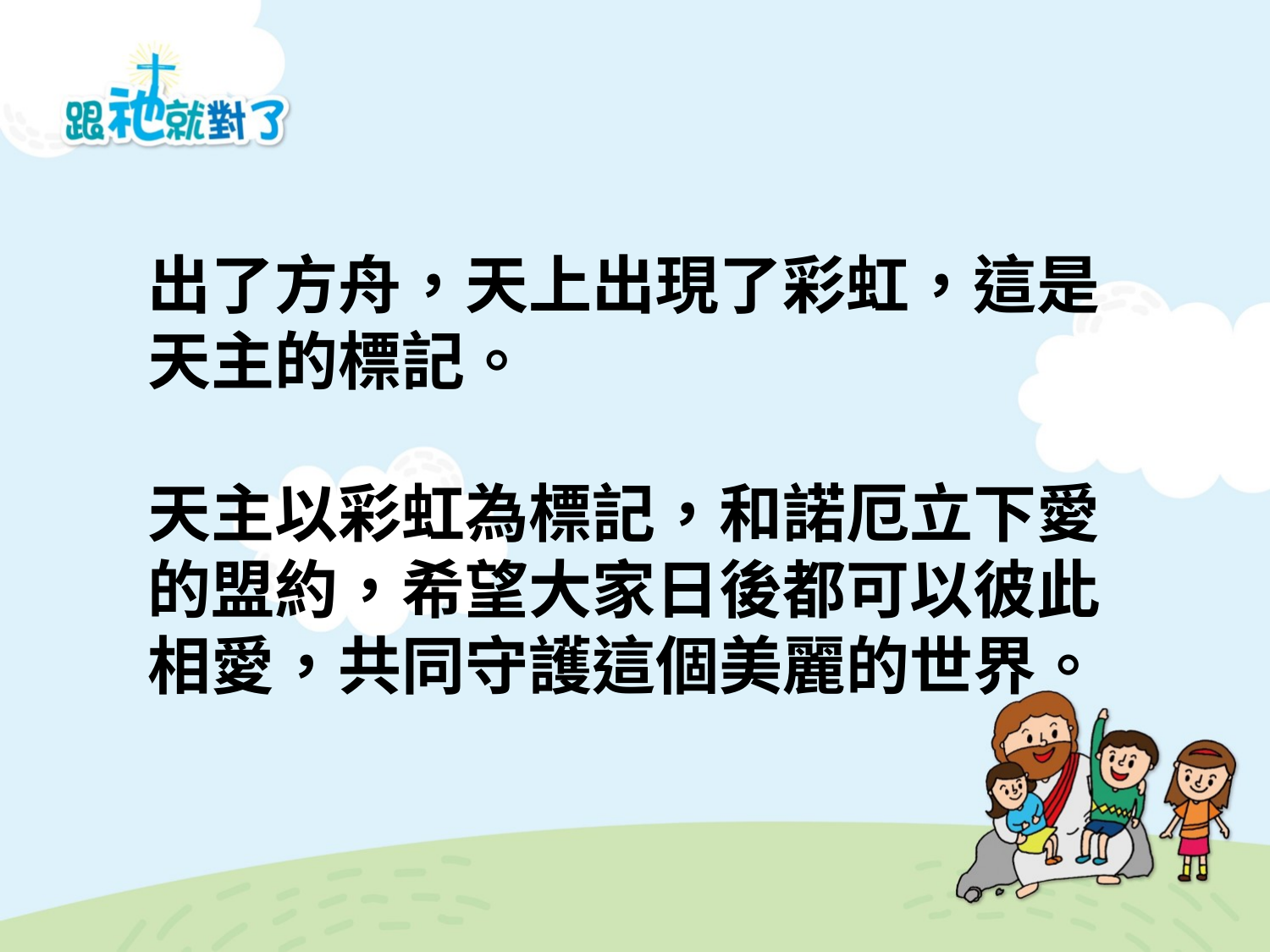

出了方舟，天上出現了彩虹，這是天主的標記。

天主以彩虹為標記，和諾厄立下愛的盟約，希望大家日後都可以彼此相愛，共同守護這個美麗的世界。